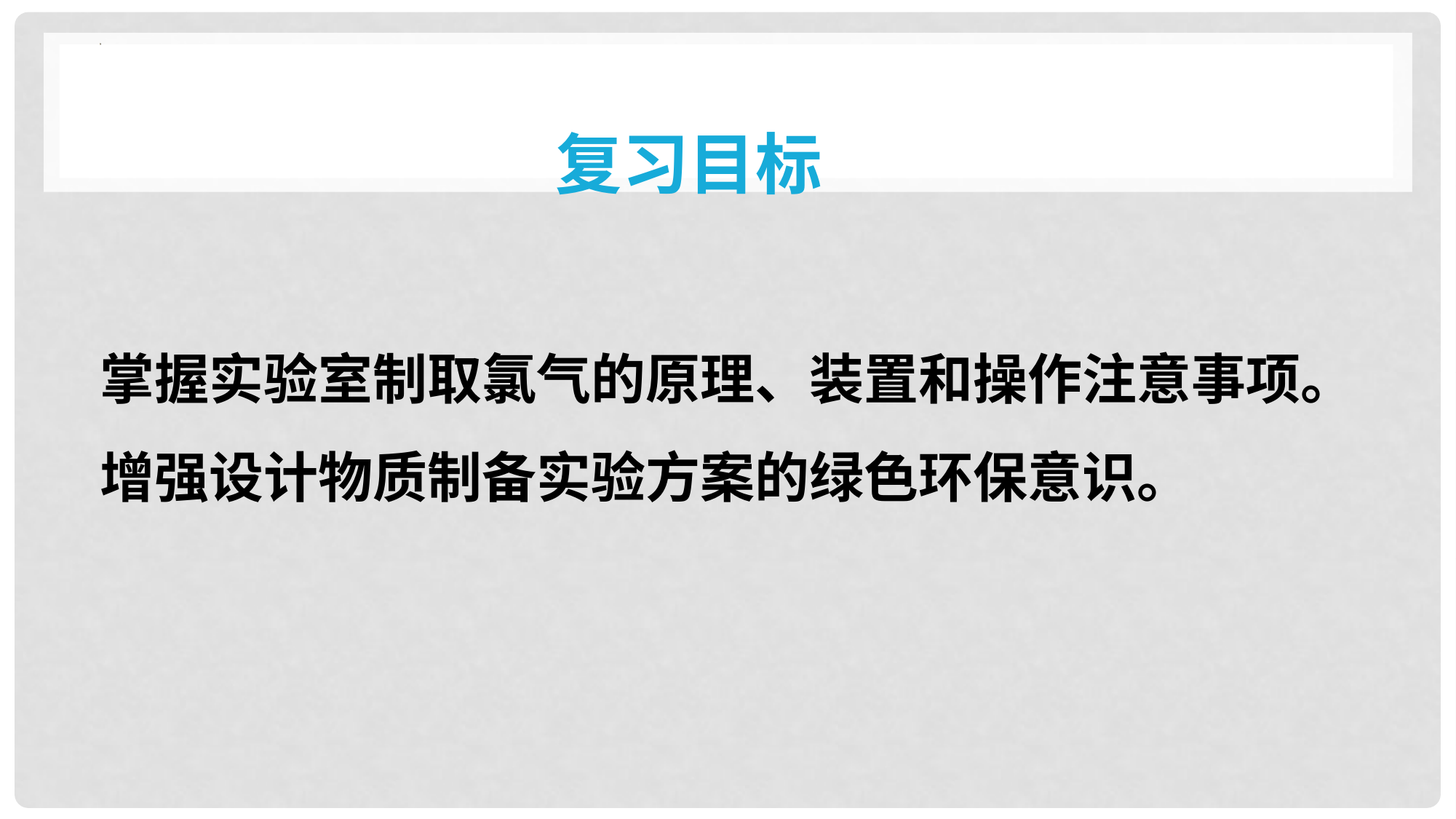

复习目标
掌握实验室制取氯气的原理、装置和操作注意事项。增强设计物质制备实验方案的绿色环保意识。